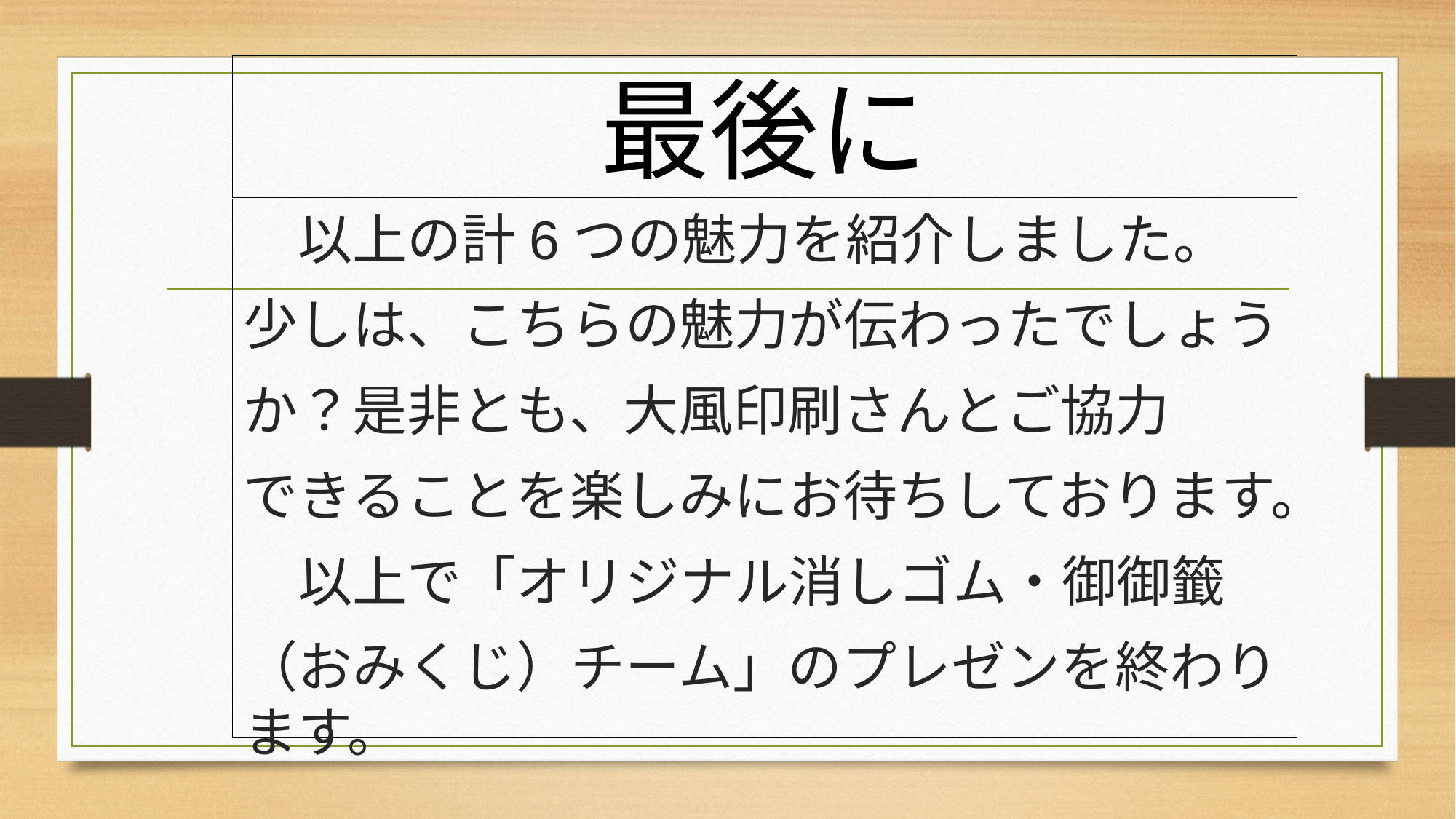

最後に
　以上の計6つの魅力を紹介しました。
少しは、こちらの魅力が伝わったでしょう
か？是非とも、大風印刷さんとご協力
できることを楽しみにお待ちしております。
　以上で「オリジナル消しゴム・御御籤
（おみくじ）チーム」のプレゼンを終わります。